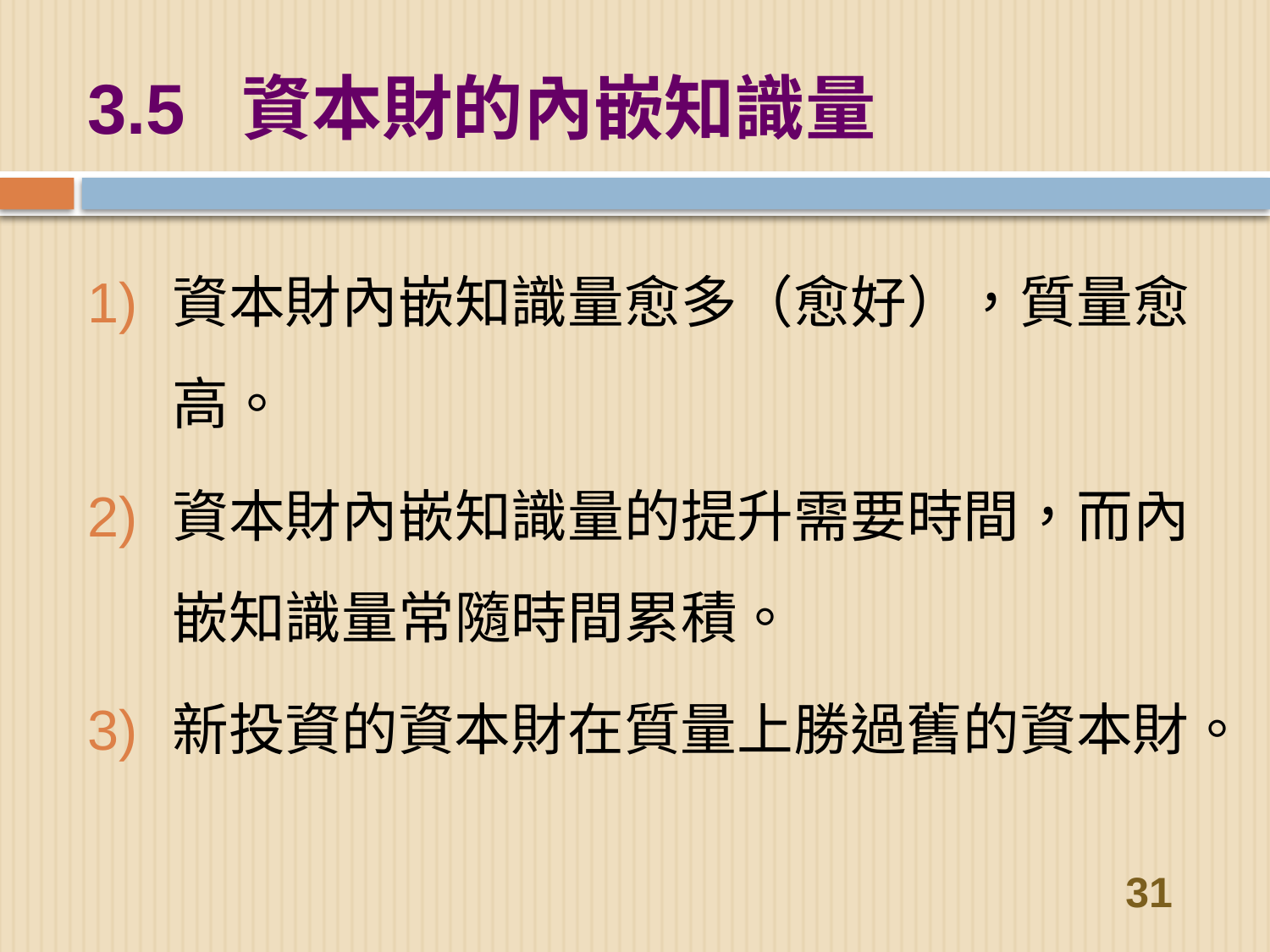

# 3.5  資本財的內嵌知識量
資本財內嵌知識量愈多（愈好），質量愈高。
資本財內嵌知識量的提升需要時間，而內嵌知識量常隨時間累積。
新投資的資本財在質量上勝過舊的資本財。
31